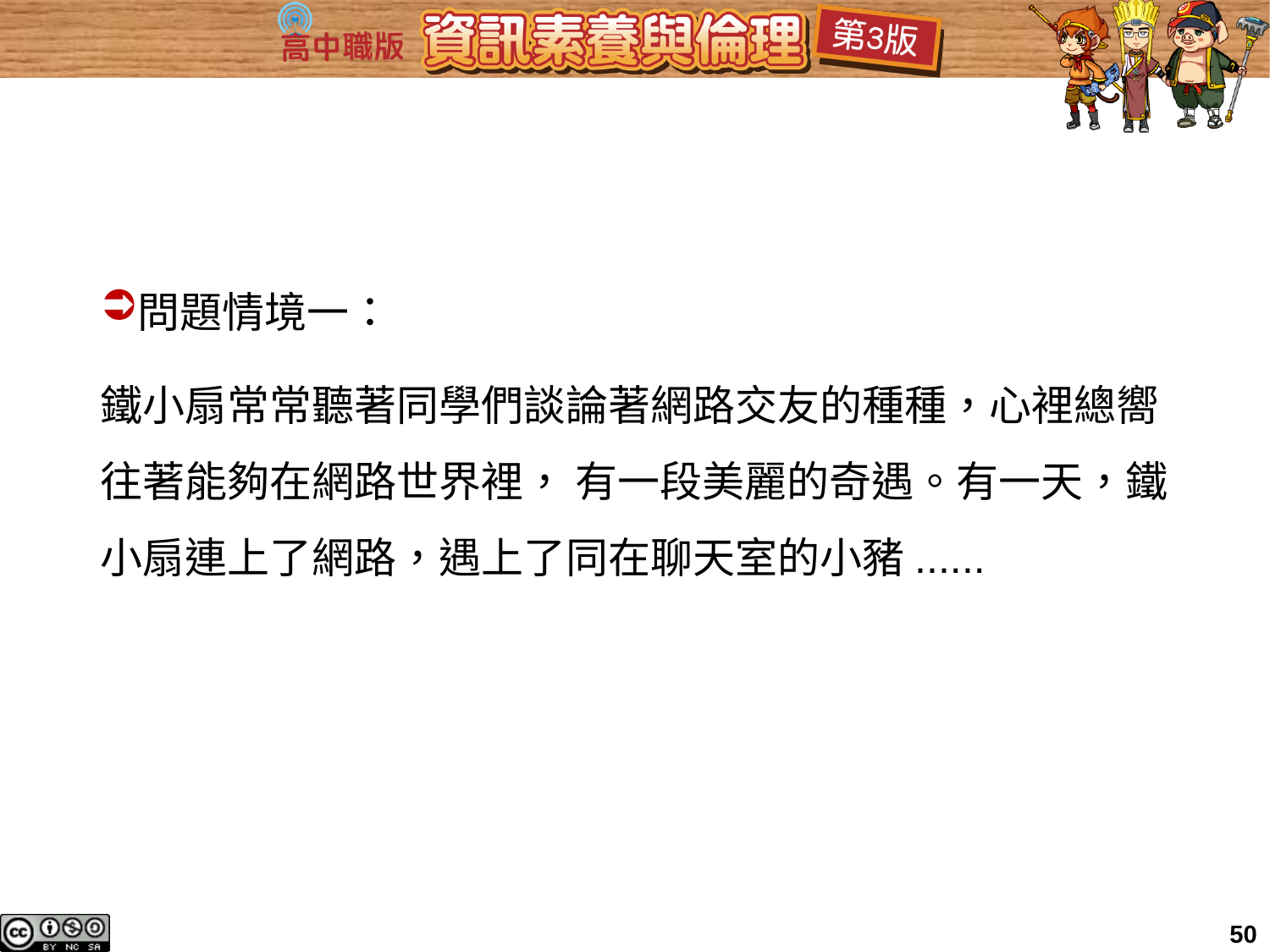

#
問題情境一：
鐵小扇常常聽著同學們談論著網路交友的種種，心裡總嚮往著能夠在網路世界裡， 有一段美麗的奇遇。有一天，鐵小扇連上了網路，遇上了同在聊天室的小豬......

50